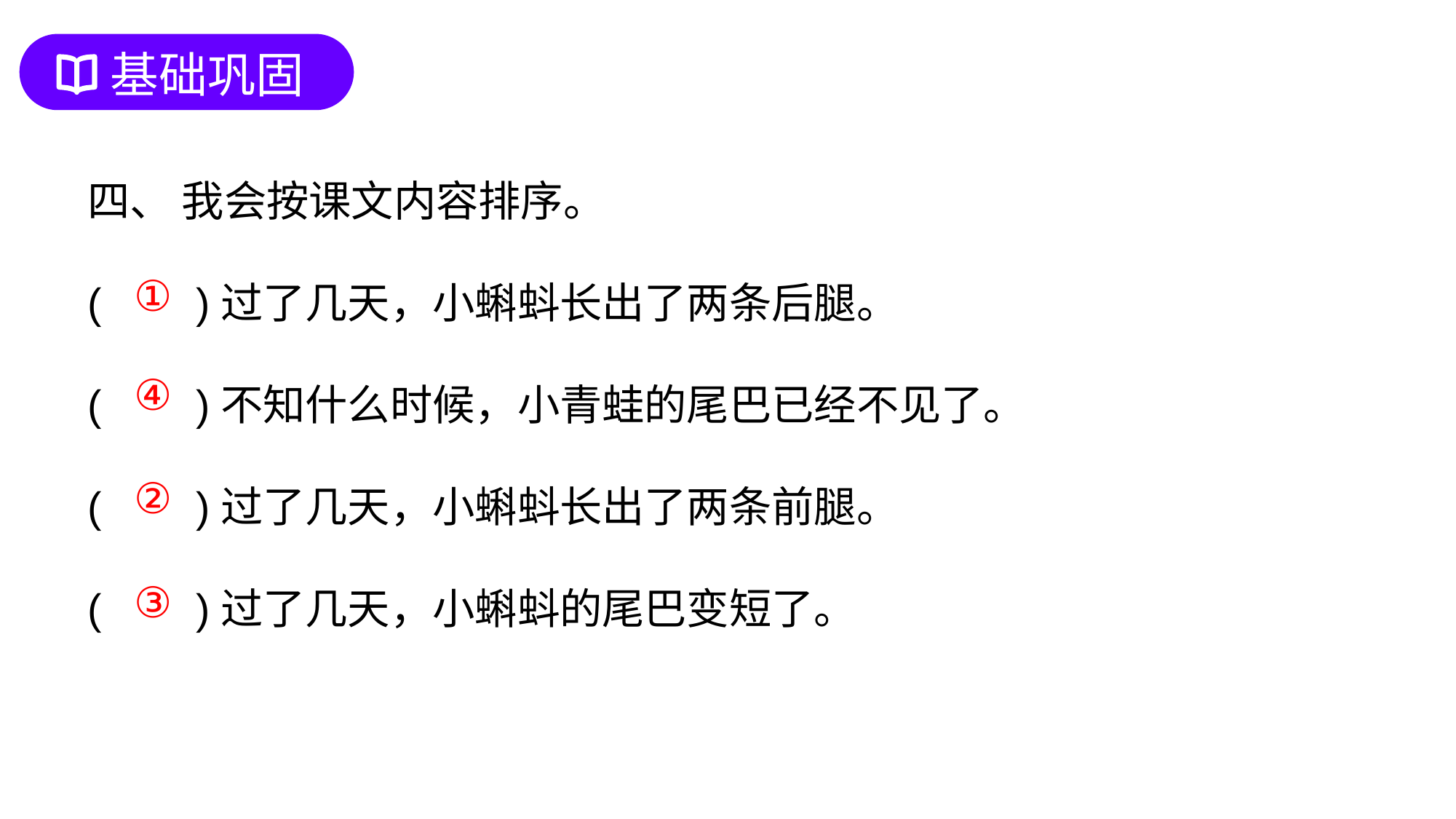

基础巩固

四、 我会按课文内容排序。
(        )过了几天，小蝌蚪长出了两条后腿。
(        )不知什么时候，小青蛙的尾巴已经不见了。
(        )过了几天，小蝌蚪长出了两条前腿。
(        )过了几天，小蝌蚪的尾巴变短了。
①
 ④
②
③